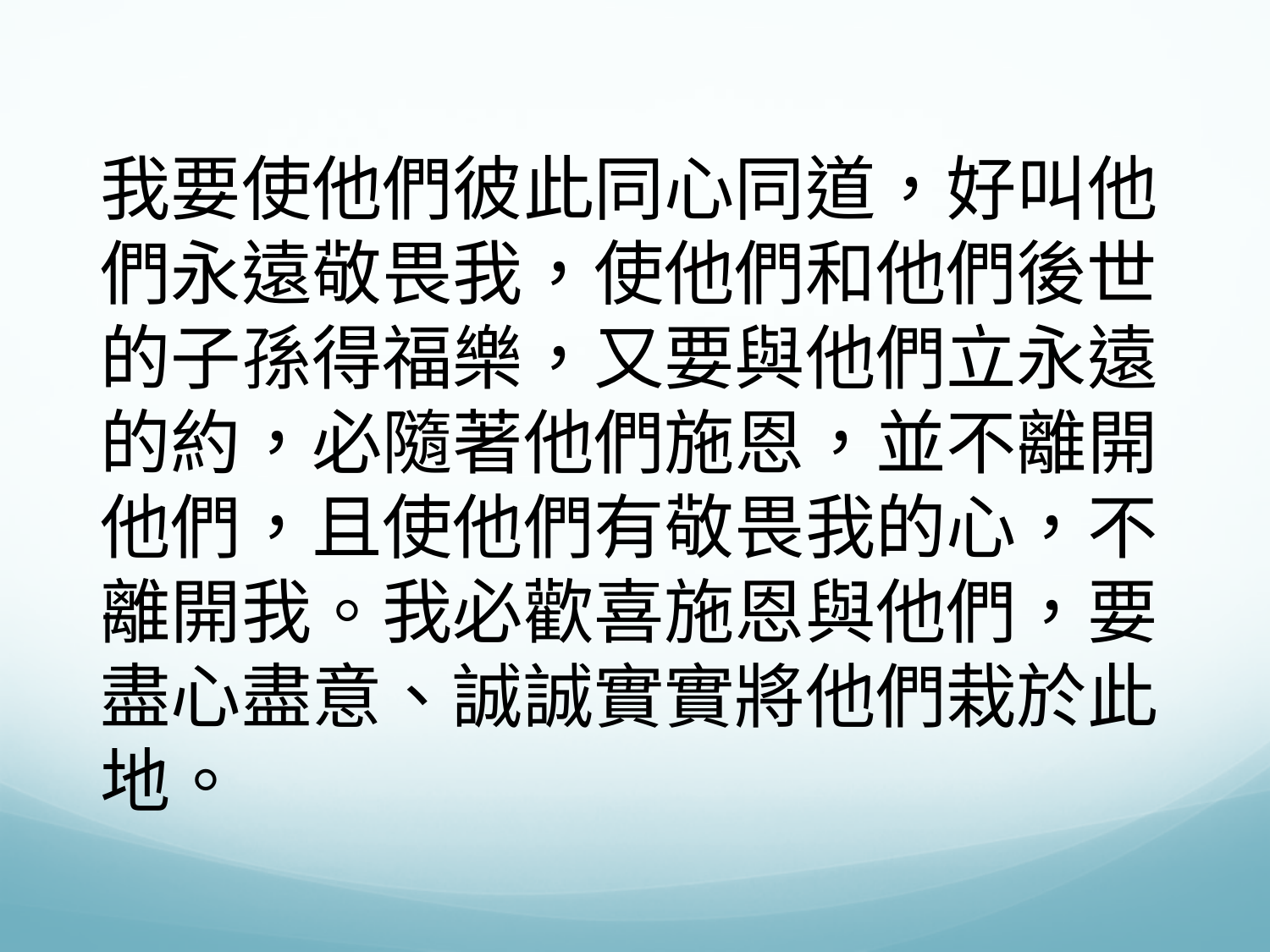

我要使他們彼此同心同道，好叫他們永遠敬畏我，使他們和他們後世的子孫得福樂，又要與他們立永遠的約，必隨著他們施恩，並不離開他們，且使他們有敬畏我的心，不離開我。我必歡喜施恩與他們，要盡心盡意、誠誠實實將他們栽於此地。